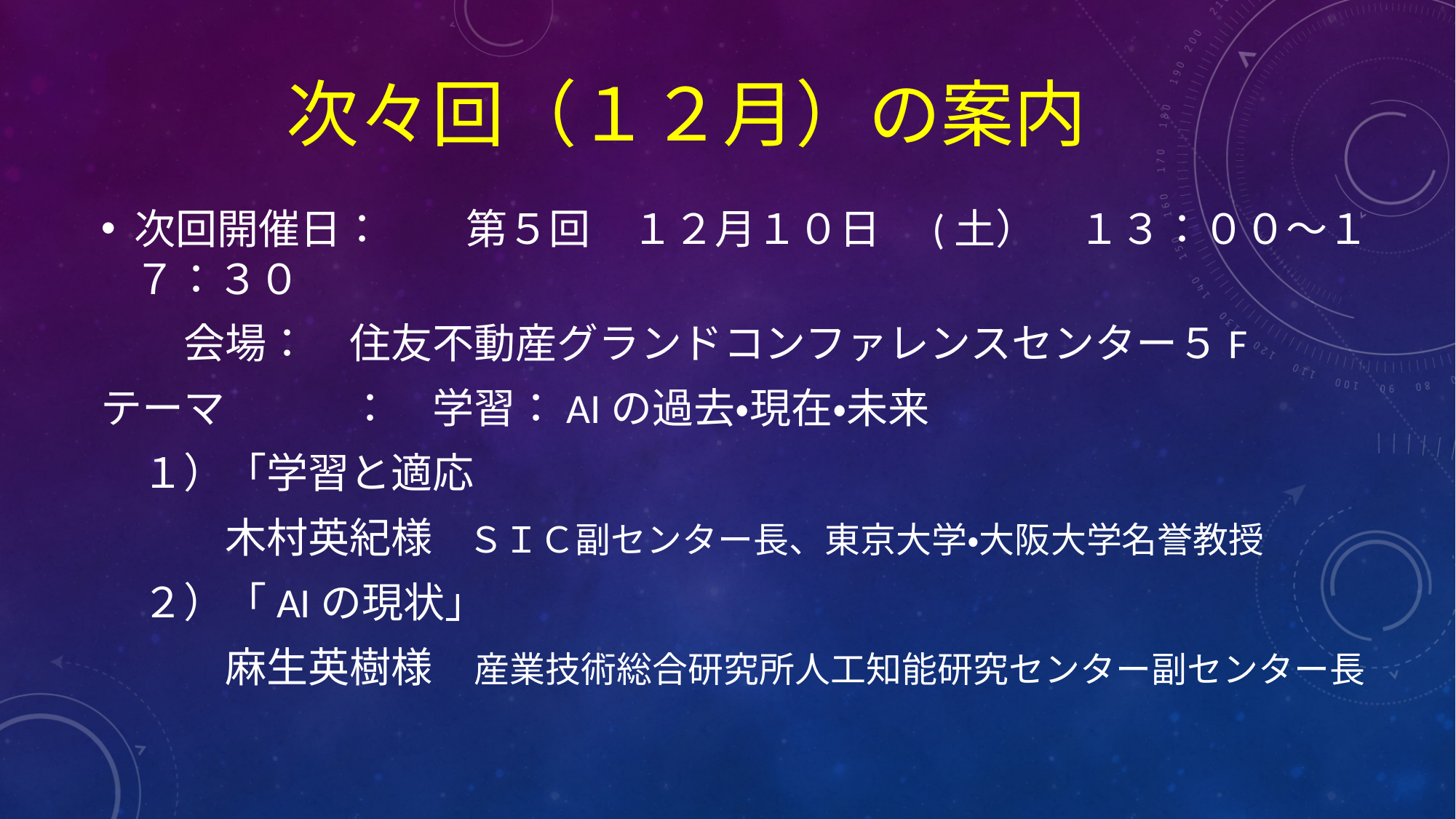

# 次々回（１２月）の案内
次回開催日：　　第５回　１２月１０日　(土）　１３：００～１７：３０
　　会場：　住友不動産グランドコンファレンスセンター５F
テーマ　　　：　学習：AIの過去・現在・未来
　１）「学習と適応
　　　木村英紀様　ＳＩＣ副センター長、東京大学・大阪大学名誉教授
　２）「AIの現状」
　　　麻生英樹様　産業技術総合研究所人工知能研究センター副センター長